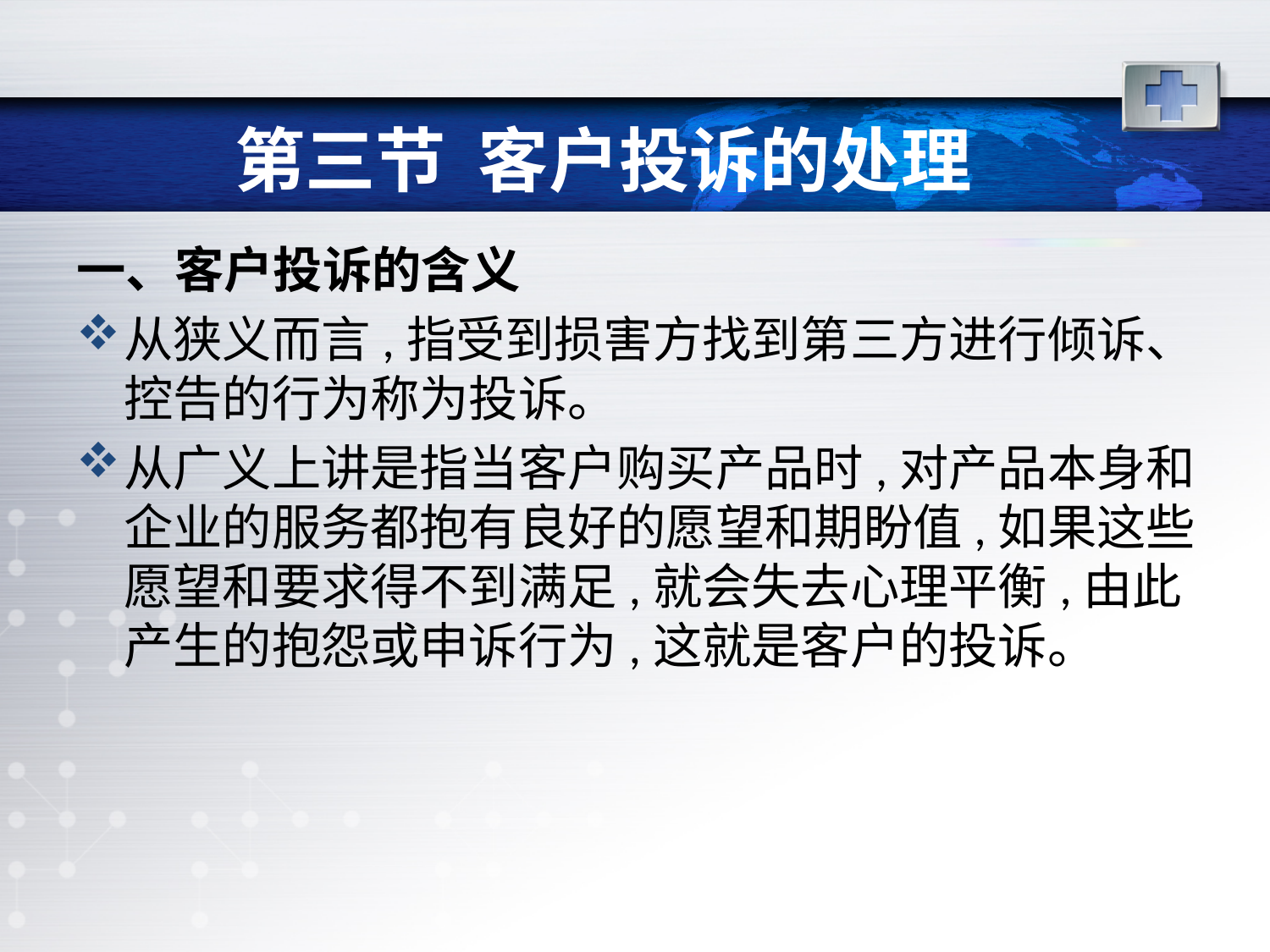

# 第三节  客户投诉的处理
一、客户投诉的含义
从狭义而言,指受到损害方找到第三方进行倾诉、控告的行为称为投诉。
从广义上讲是指当客户购买产品时,对产品本身和企业的服务都抱有良好的愿望和期盼值,如果这些愿望和要求得不到满足,就会失去心理平衡,由此产生的抱怨或申诉行为,这就是客户的投诉。